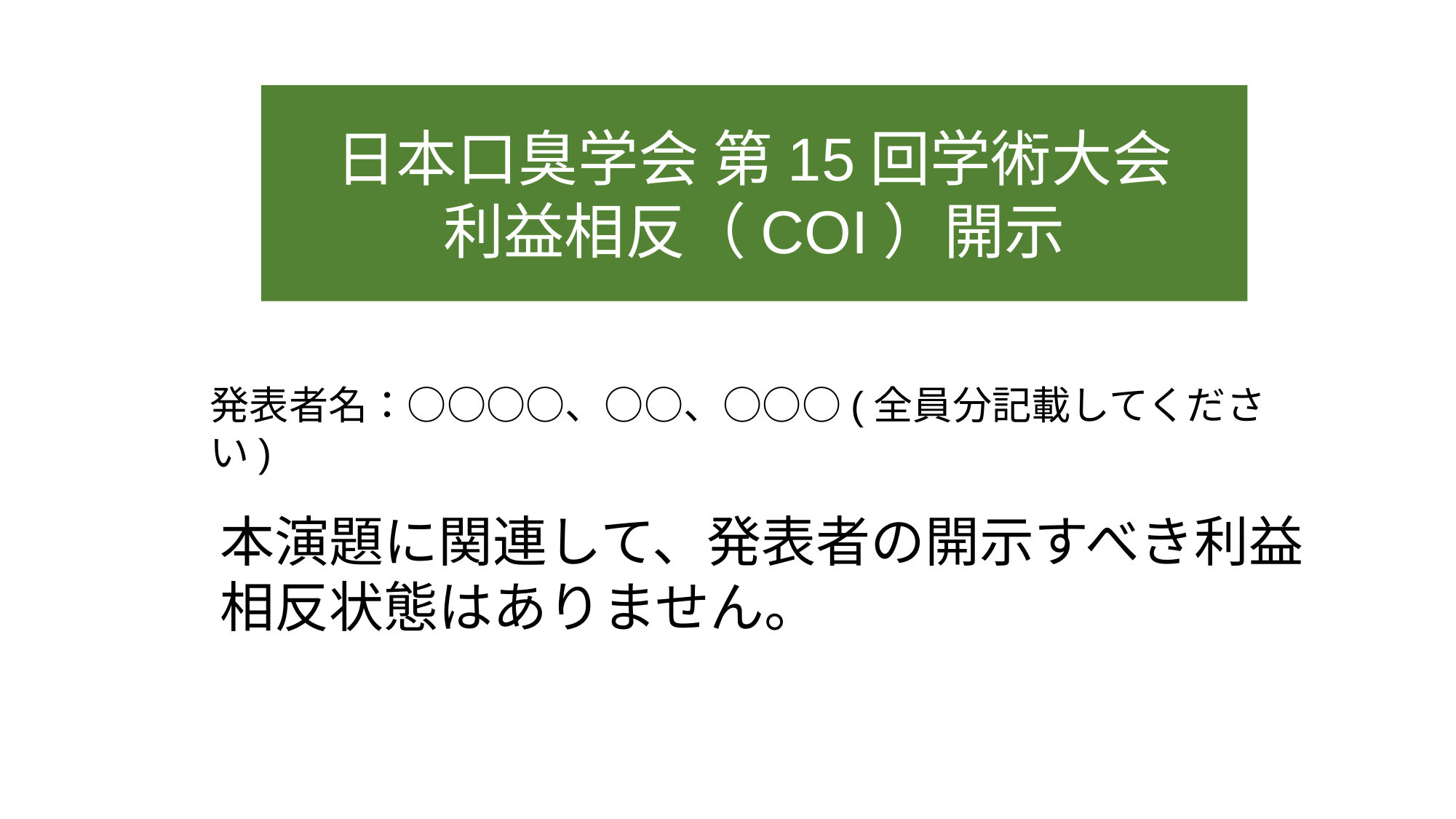

日本口臭学会 第15回学術大会
利益相反（COI）開示
発表者名：○○○○、○○、○○○(全員分記載してください)
本演題に関連して、発表者の開示すべき利益相反状態はありません。